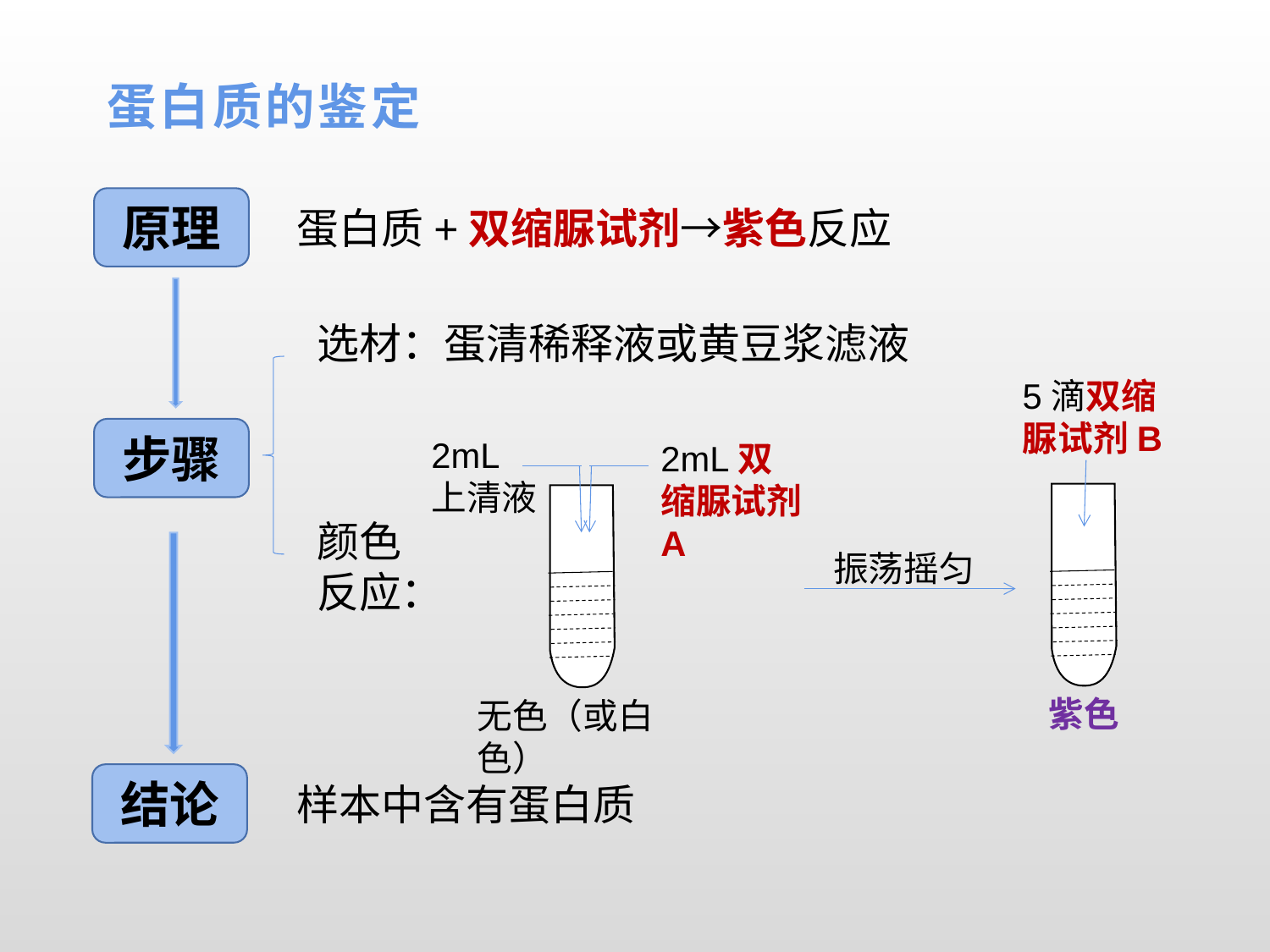

蛋白质的鉴定
原理
蛋白质+双缩脲试剂→紫色反应

选材：蛋清稀释液或黄豆浆滤液

5滴双缩脲试剂B
步骤
2mL
上清液
2mL双缩脲试剂A

颜色反应：

振荡摇匀
紫色
无色（或白色）
结论
样本中含有蛋白质